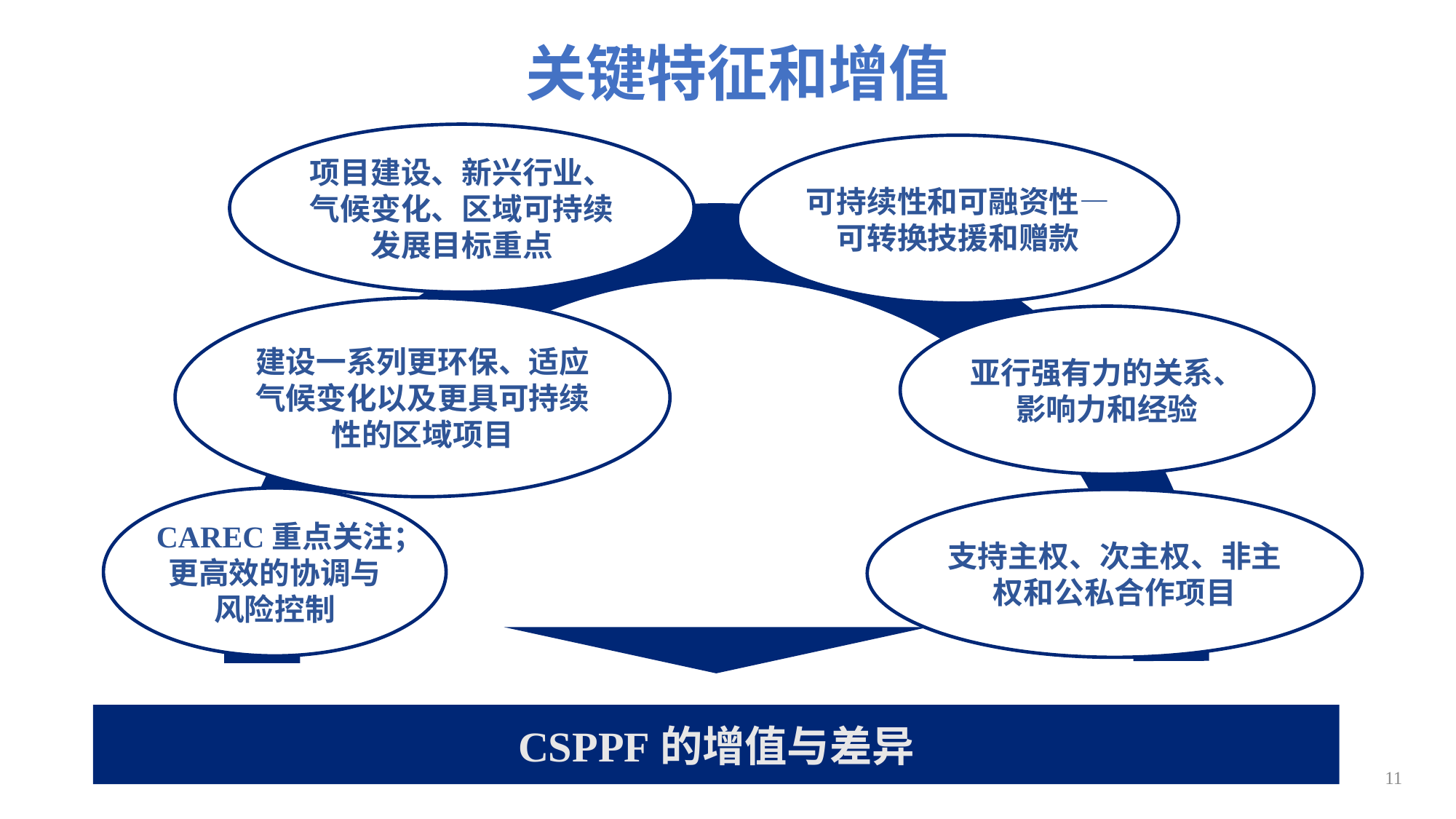

关键特征和增值
项目建设、新兴行业、气候变化、区域可持续发展目标重点
可持续性和可融资性—可转换技援和赠款

建设一系列更环保、适应气候变化以及更具可持续性的区域项目
亚行强有力的关系、影响力和经验
CAREC重点关注；更高效的协调与风险控制
支持主权、次主权、非主权和公私合作项目

CSPPF的增值与差异

11